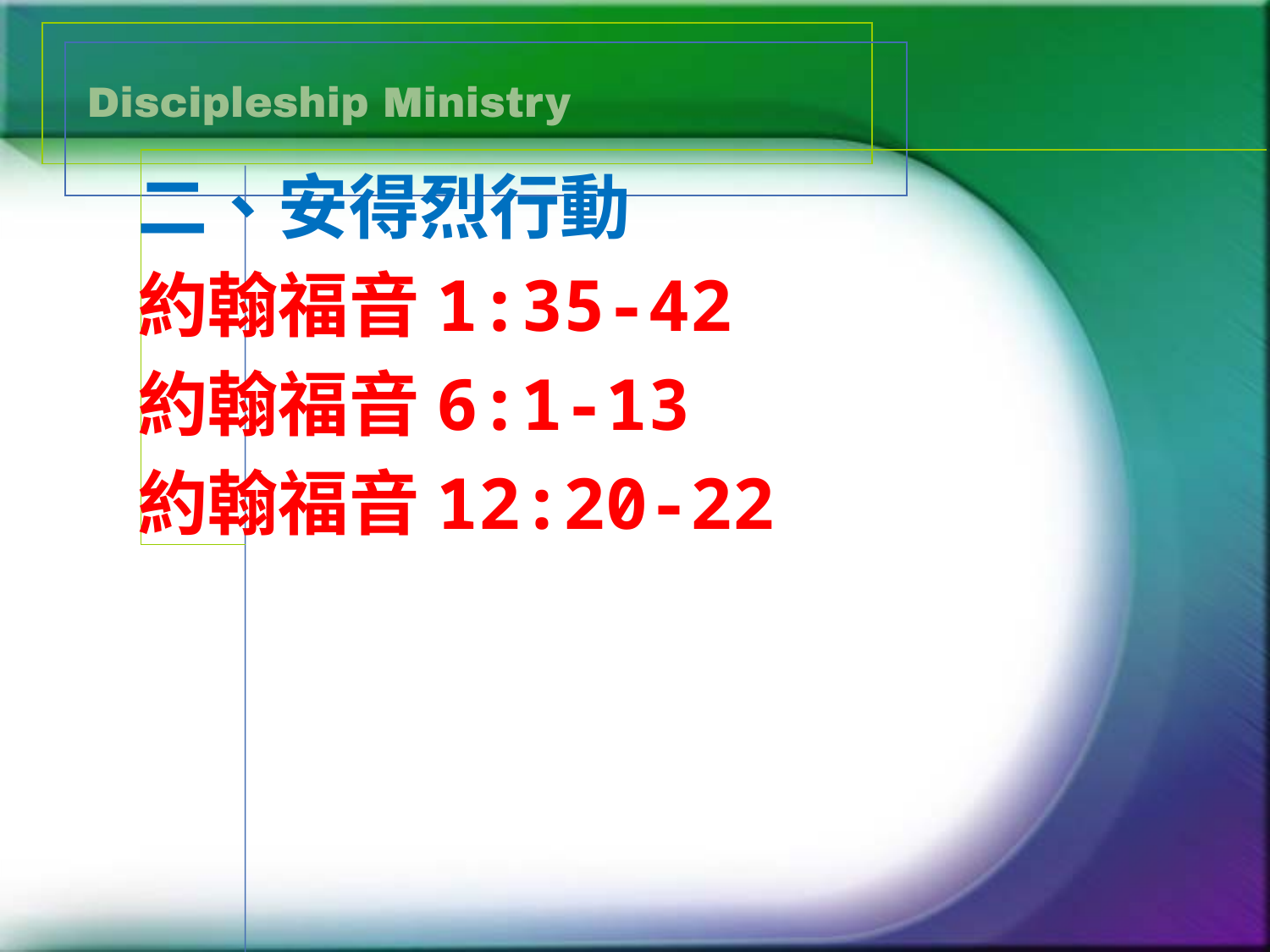

# Discipleship Ministry
二、安得烈行動
約翰福音1:35-42
約翰福音6:1-13
約翰福音12:20-22